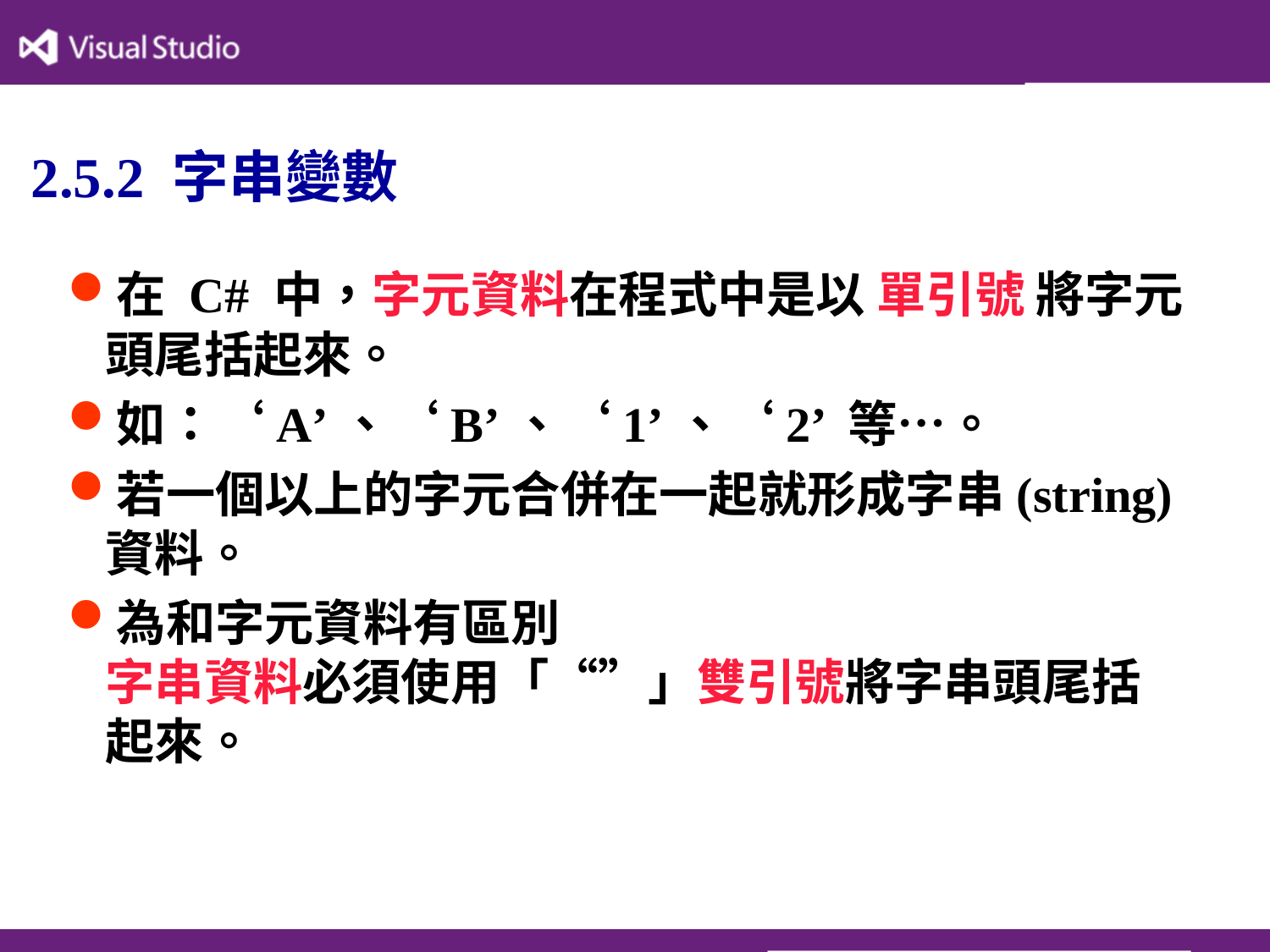

# 2.5.2 字串變數
在 C# 中，字元資料在程式中是以 單引號 將字元
頭尾括起來。
如：‘A’、‘B’、‘1’、‘2’ 等…。
若一個以上的字元合併在一起就形成字串(string)
資料。
為和字元資料有區別
字串資料必須使用「“”」雙引號將字串頭尾括
起來。